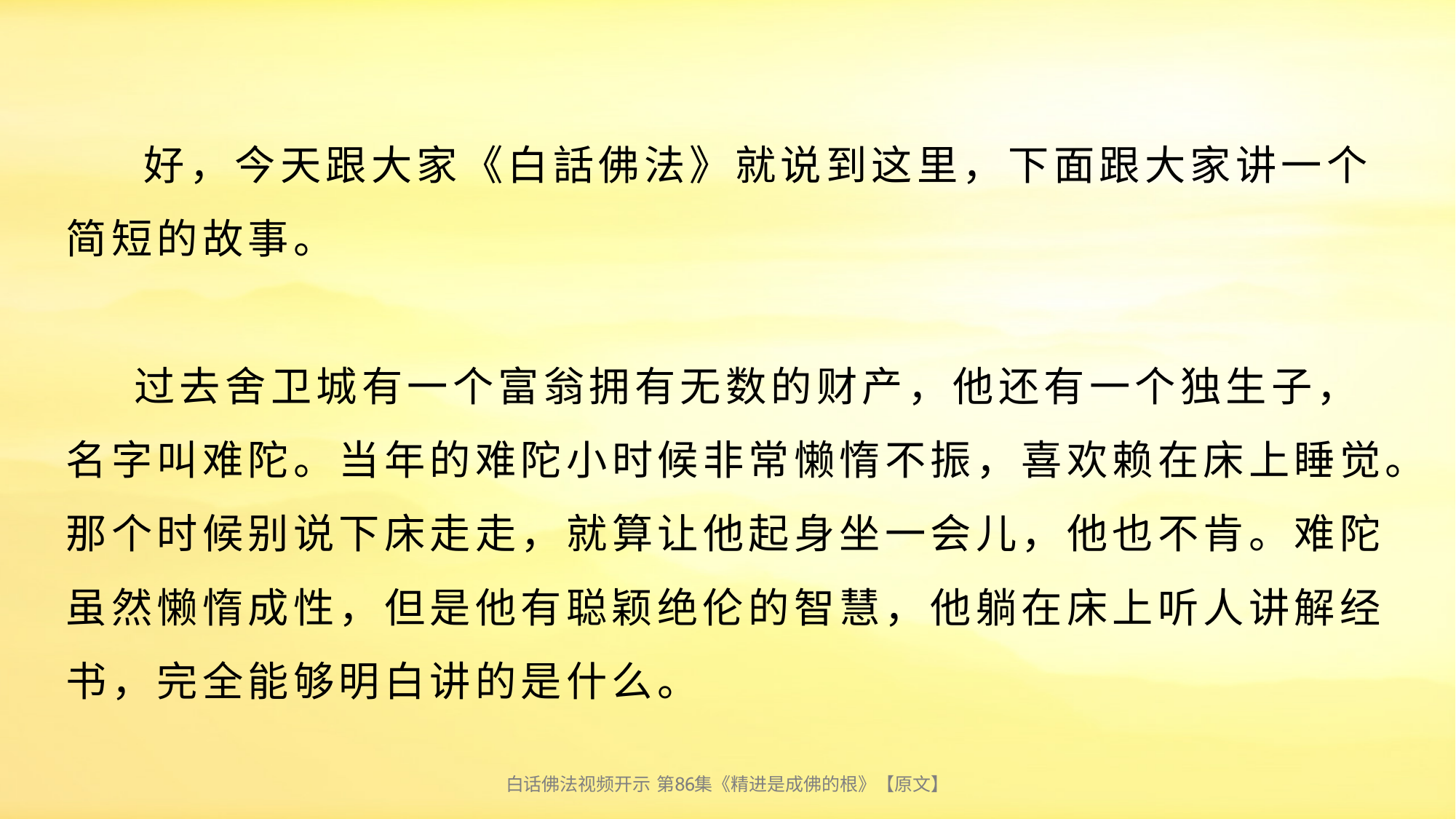

# 好，今天跟大家《白話佛法》就说到这里，下面跟大家讲一个简短的故事。 过去舍卫城有一个富翁拥有无数的财产，他还有一个独生子，名字叫难陀。当年的难陀小时候非常懒惰不振，喜欢赖在床上睡觉。那个时候别说下床走走，就算让他起身坐一会儿，他也不肯。难陀虽然懒惰成性，但是他有聪颖绝伦的智慧，他躺在床上听人讲解经书，完全能够明白讲的是什么。
白话佛法视频开示 第86集《精进是成佛的根》【原文】